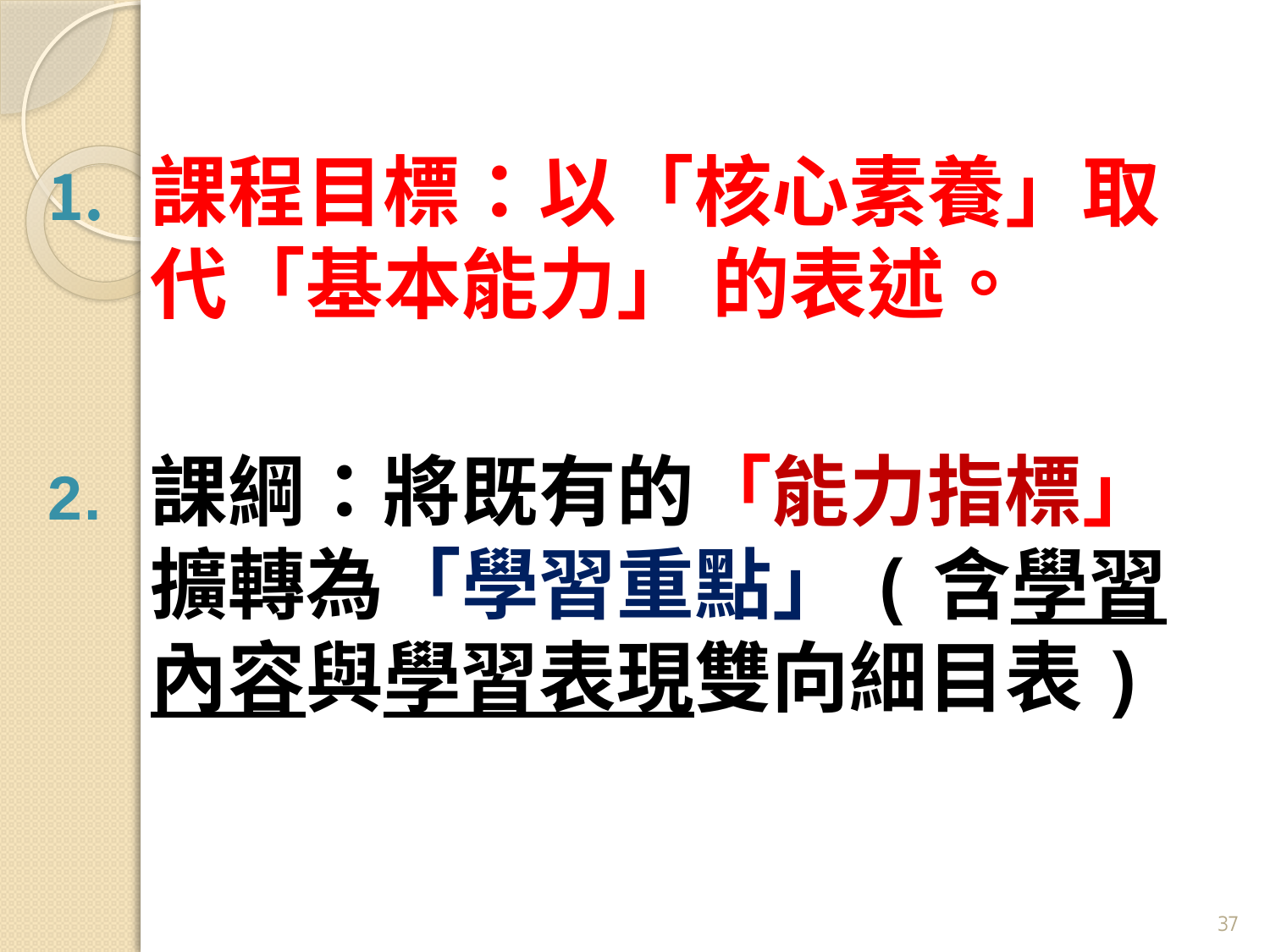

課程目標：以「核心素養」取代「基本能力」 的表述。

課綱：將既有的「能力指標」擴轉為「學習重點」(含學習內容與學習表現雙向細目表)
37